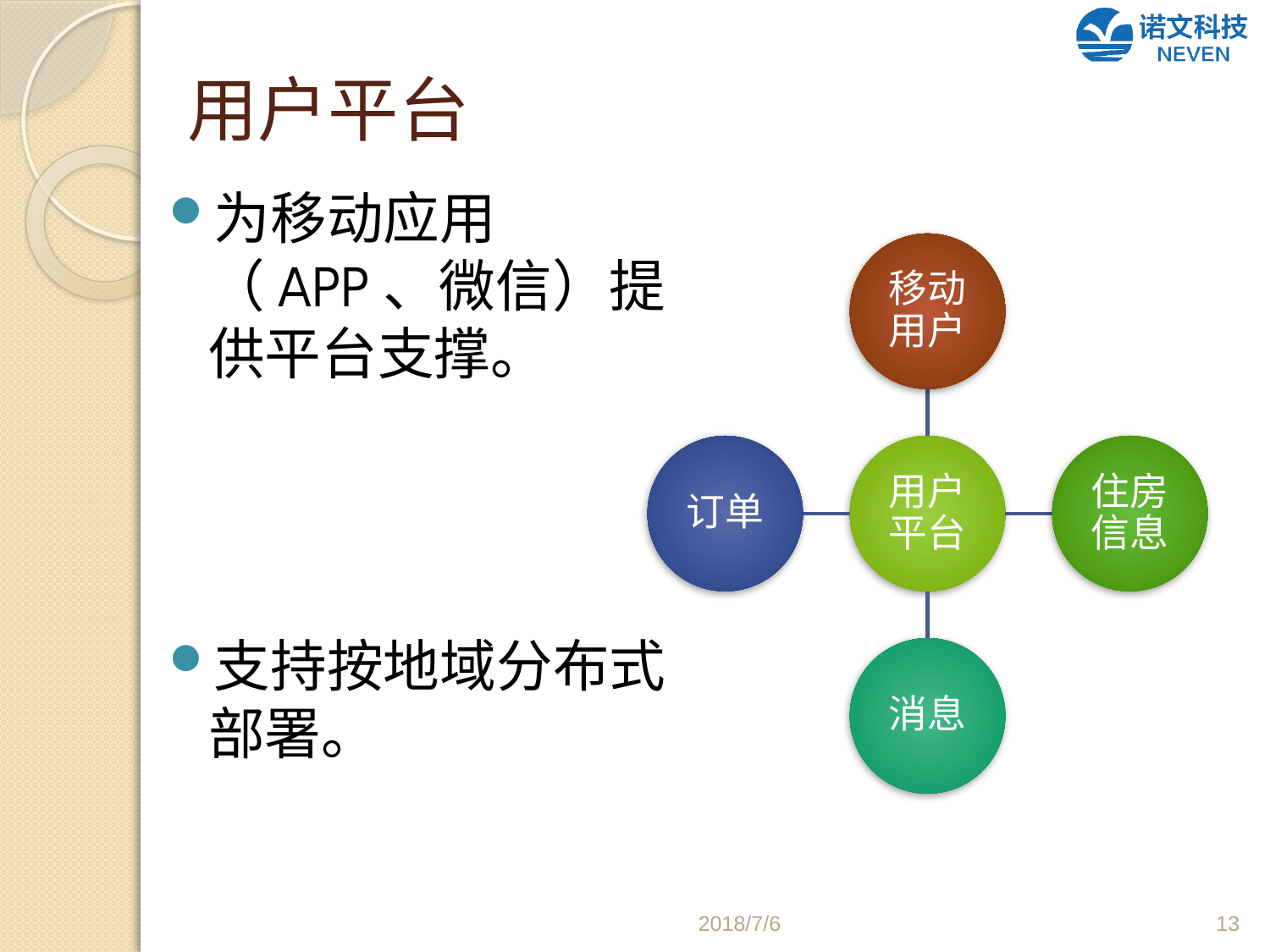

# 用户平台
为移动应用（APP、微信）提供平台支撑。

支持按地域分布式部署。
用户平台

移动用户

住房信息

消息

订单
2018/7/6
13